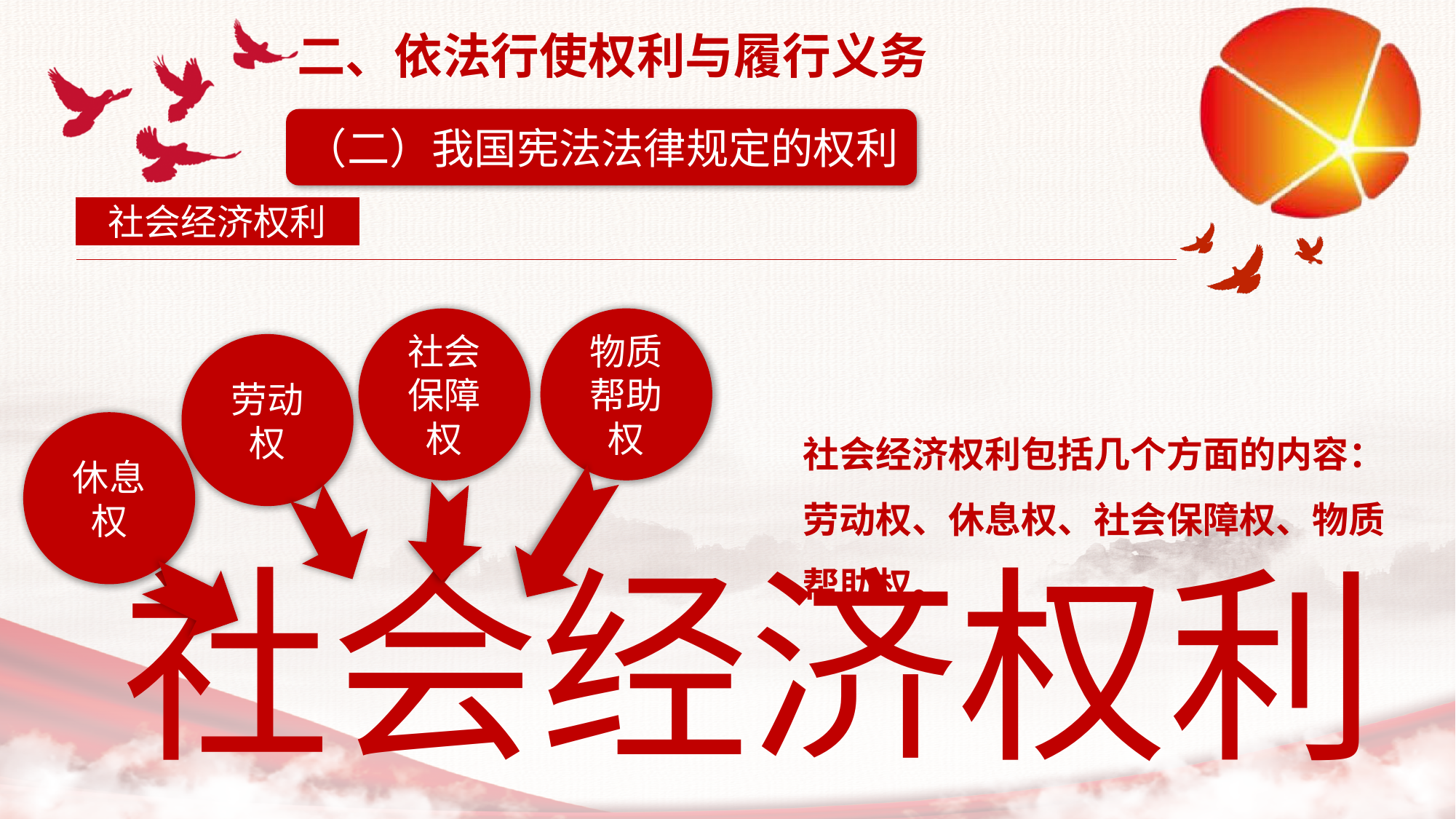

二、依法行使权利与履行义务
（二）我国宪法法律规定的权利
社会经济权利
社会保障权
物质帮助权
劳动权
社会经济权利包括几个方面的内容：劳动权、休息权、社会保障权、物质帮助权。
休息权

社会经济权利